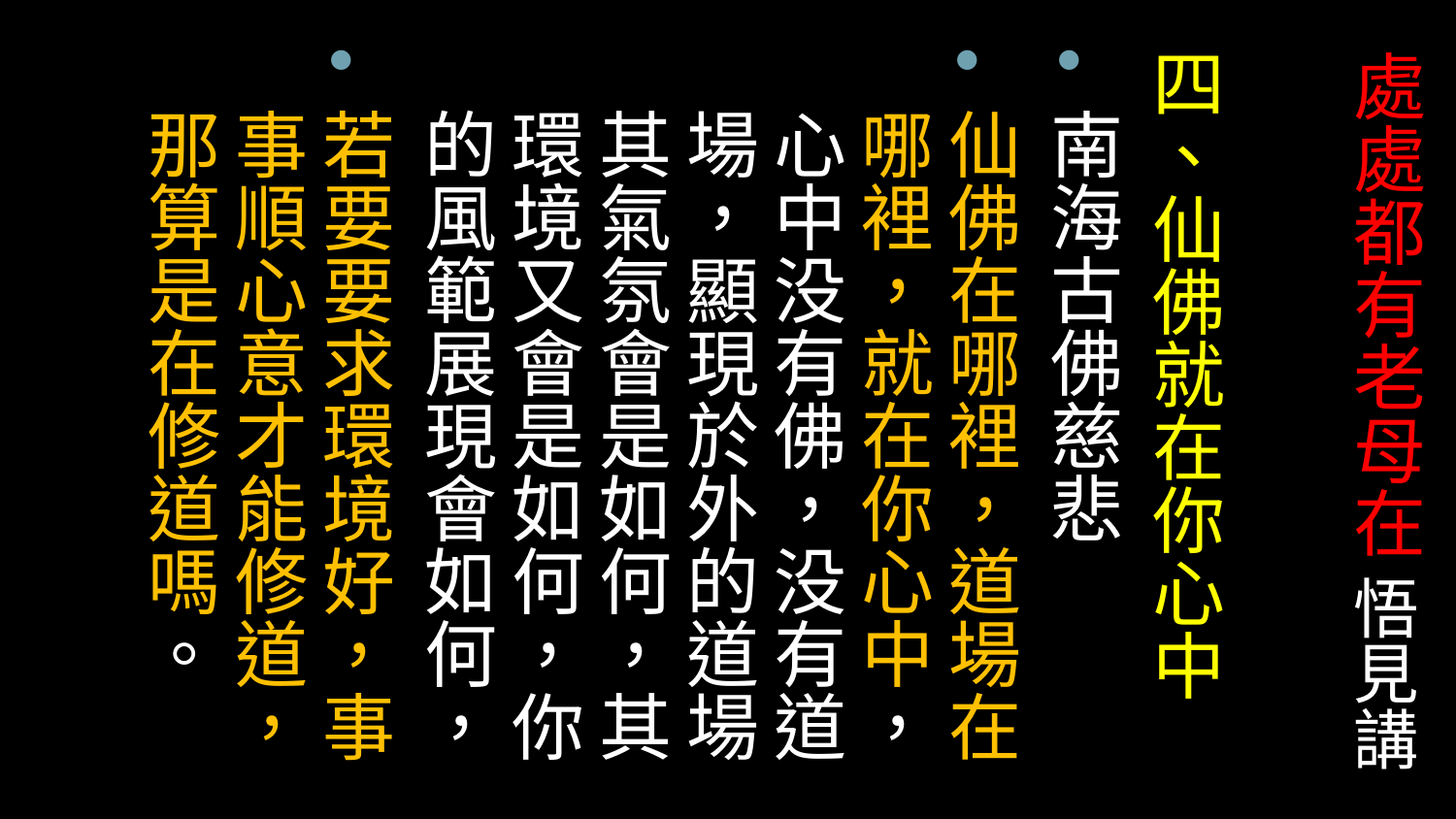

四、仙佛就在你心中
南海古佛慈悲
仙佛在哪裡，道場在哪裡，就在你心中，心中没有佛，没有道場，顯現於外的道場其氣氛會是如何，其環境又會是如何，你的風範展現會如何，
若要要求環境好，事事順心意才能修道，那算是在修道嗎。

# 處處都有老母在 悟見講